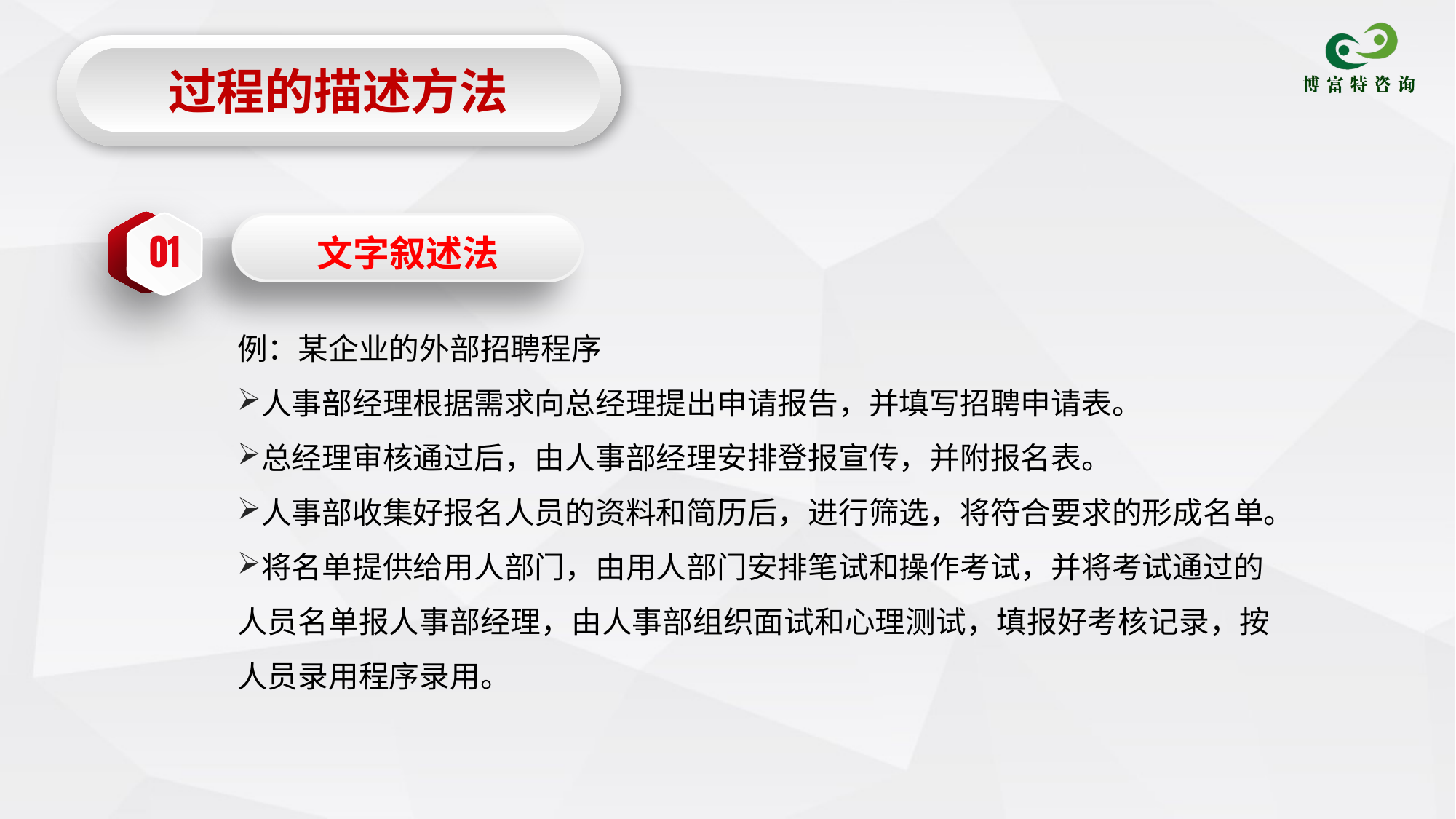

过程的描述方法

01

文字叙述法
例：某企业的外部招聘程序
人事部经理根据需求向总经理提出申请报告，并填写招聘申请表。
总经理审核通过后，由人事部经理安排登报宣传，并附报名表。
人事部收集好报名人员的资料和简历后，进行筛选，将符合要求的形成名单。
将名单提供给用人部门，由用人部门安排笔试和操作考试，并将考试通过的人员名单报人事部经理，由人事部组织面试和心理测试，填报好考核记录，按人员录用程序录用。